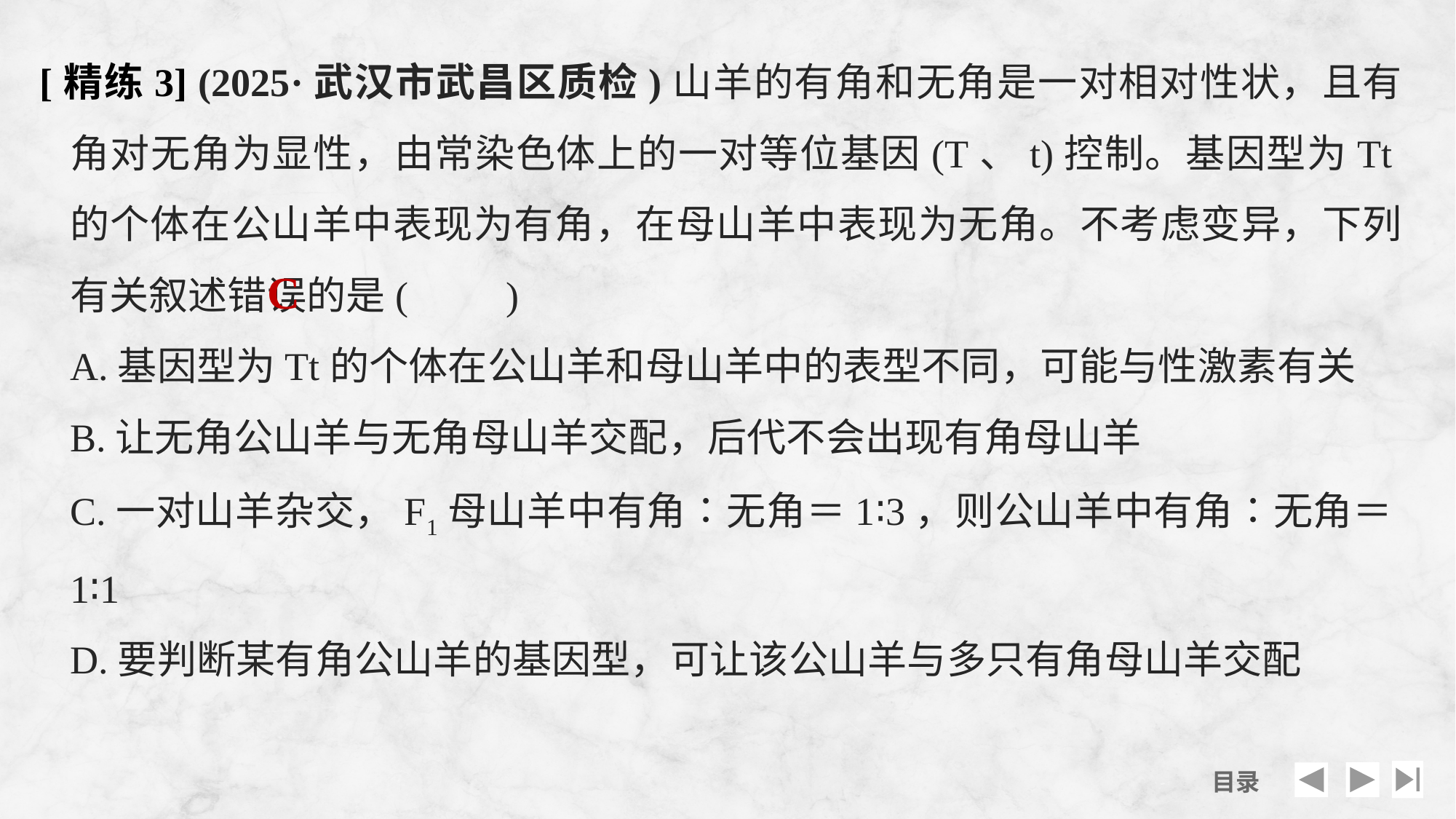

[精练3] (2025·武汉市武昌区质检)山羊的有角和无角是一对相对性状，且有角对无角为显性，由常染色体上的一对等位基因(T、t)控制。基因型为Tt的个体在公山羊中表现为有角，在母山羊中表现为无角。不考虑变异，下列有关叙述错误的是(　　)
	A.基因型为Tt的个体在公山羊和母山羊中的表型不同，可能与性激素有关
	B.让无角公山羊与无角母山羊交配，后代不会出现有角母山羊
	C.一对山羊杂交，F1母山羊中有角∶无角＝1∶3，则公山羊中有角∶无角＝1∶1
	D.要判断某有角公山羊的基因型，可让该公山羊与多只有角母山羊交配
C